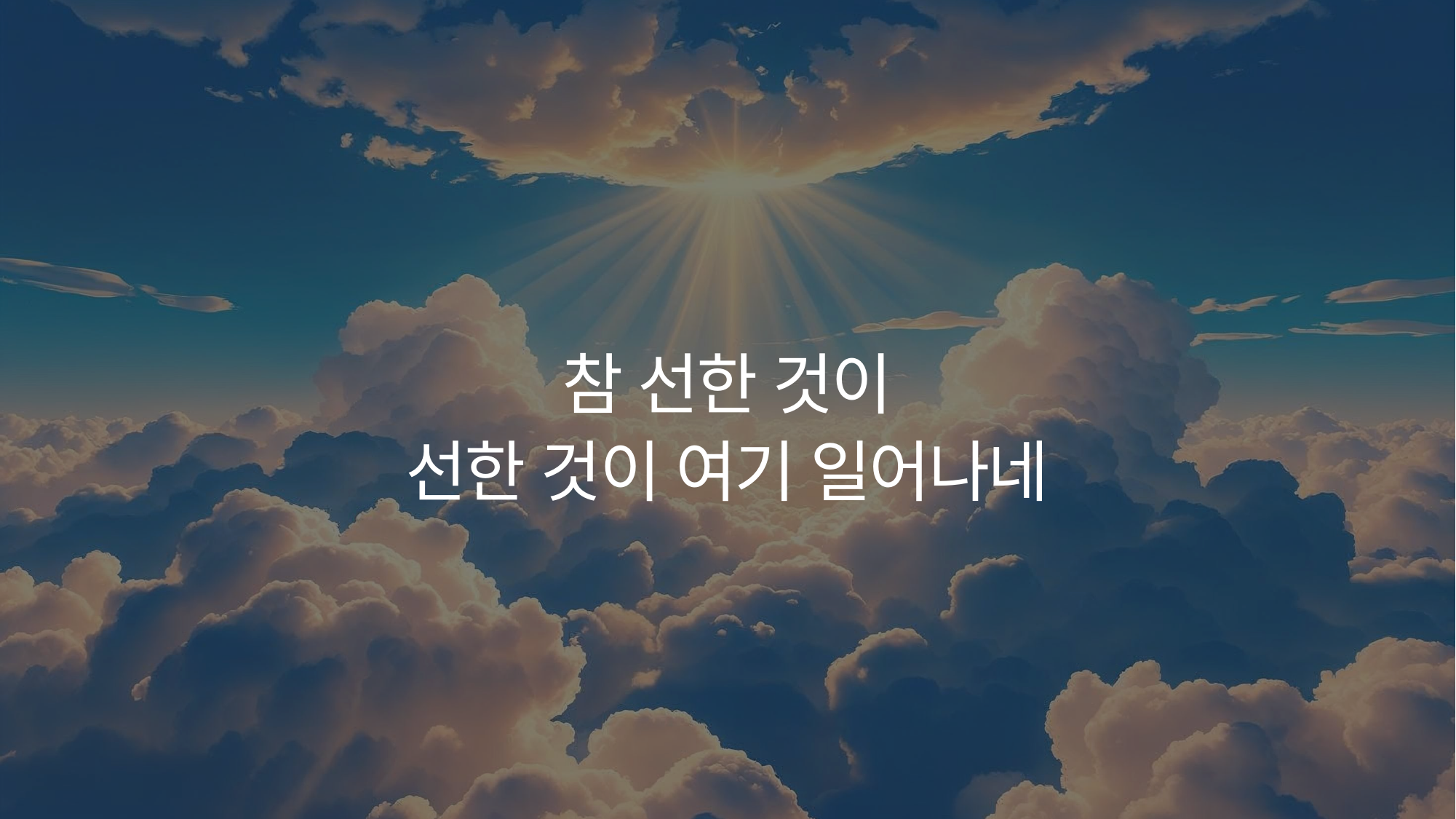

참 선한 것이
선한 것이 여기 일어나네